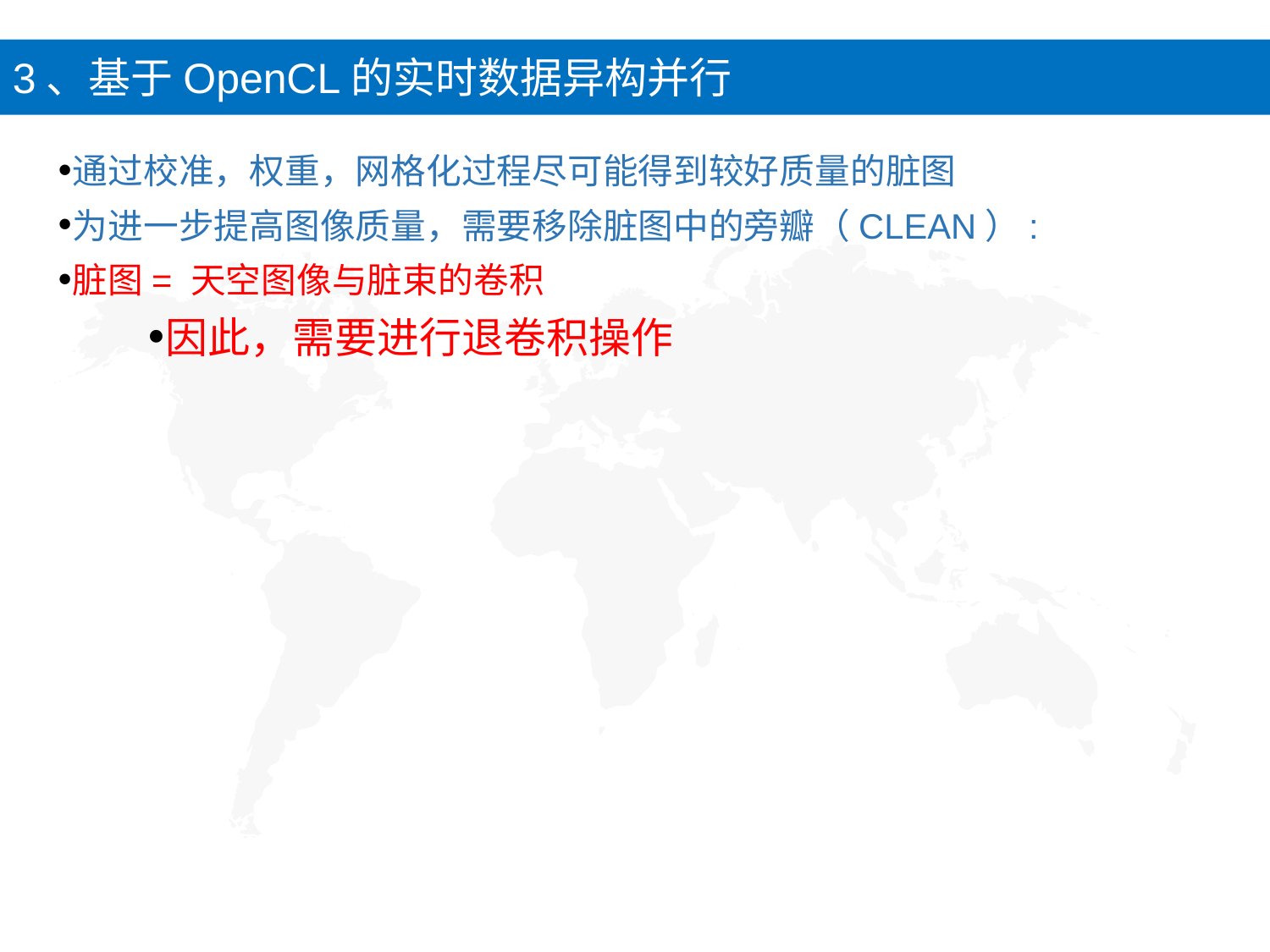

3、基于OpenCL的实时数据异构并行

通过校准，权重，网格化过程尽可能得到较好质量的脏图
为进一步提高图像质量，需要移除脏图中的旁瓣（CLEAN）:
脏图= 天空图像与脏束的卷积
因此，需要进行退卷积操作